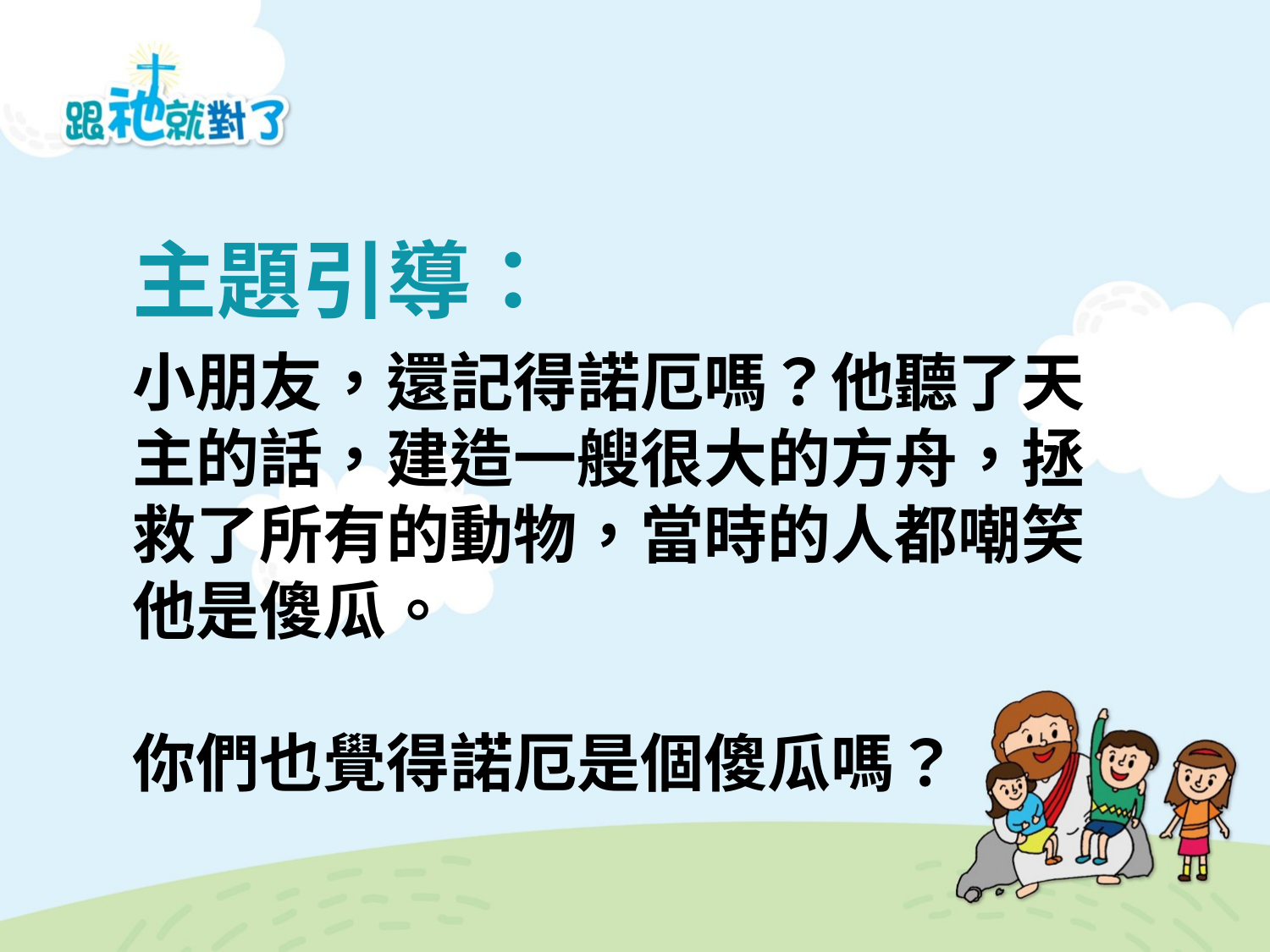

主題引導：
小朋友，還記得諾厄嗎？他聽了天主的話，建造一艘很大的方舟，拯救了所有的動物，當時的人都嘲笑他是傻瓜。

你們也覺得諾厄是個傻瓜嗎？